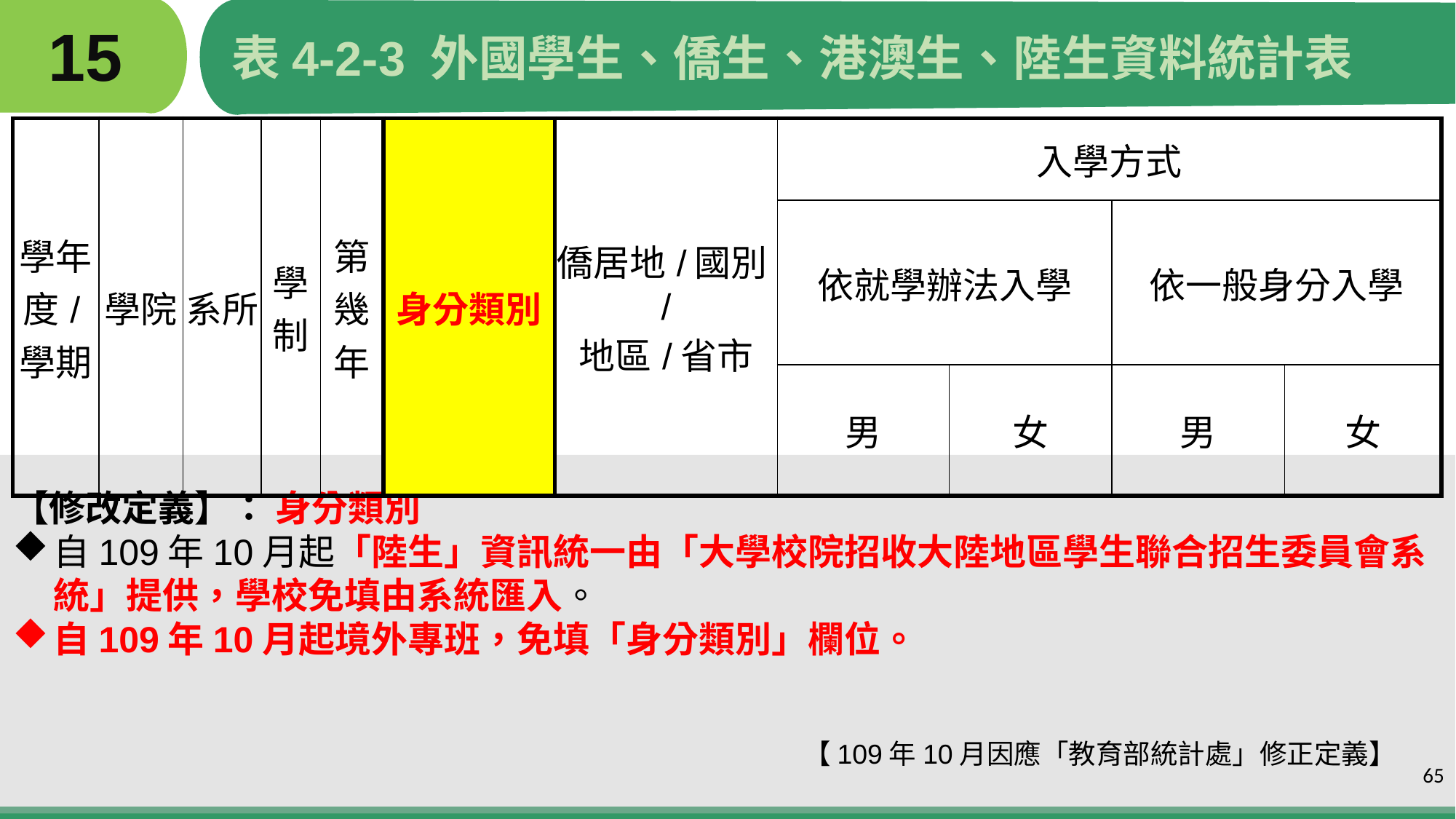

# 15
表4-2-3 外國學生、僑生、港澳生、陸生資料統計表
| 學年度/學期 | 學院 | 系所 | 學制 | 第幾年 | 身分類別 | 僑居地/國別/ 地區/省市 | 入學方式 |  |  |  |
| --- | --- | --- | --- | --- | --- | --- | --- | --- | --- | --- |
|  |  |  |  |  |  |  | 依就學辦法入學 |  | 依一般身分入學 |  |
|  |  |  |  |  |  |  | 男 | 女 | 男 | 女 |
【修改定義】： 身分類別
自109年10月起「陸生」資訊統一由「大學校院招收大陸地區學生聯合招生委員會系統」提供，學校免填由系統匯入。
自109年10月起境外專班，免填「身分類別」欄位。

                                                                                                                       【109年10月因應「教育部統計處」修正定義】

65